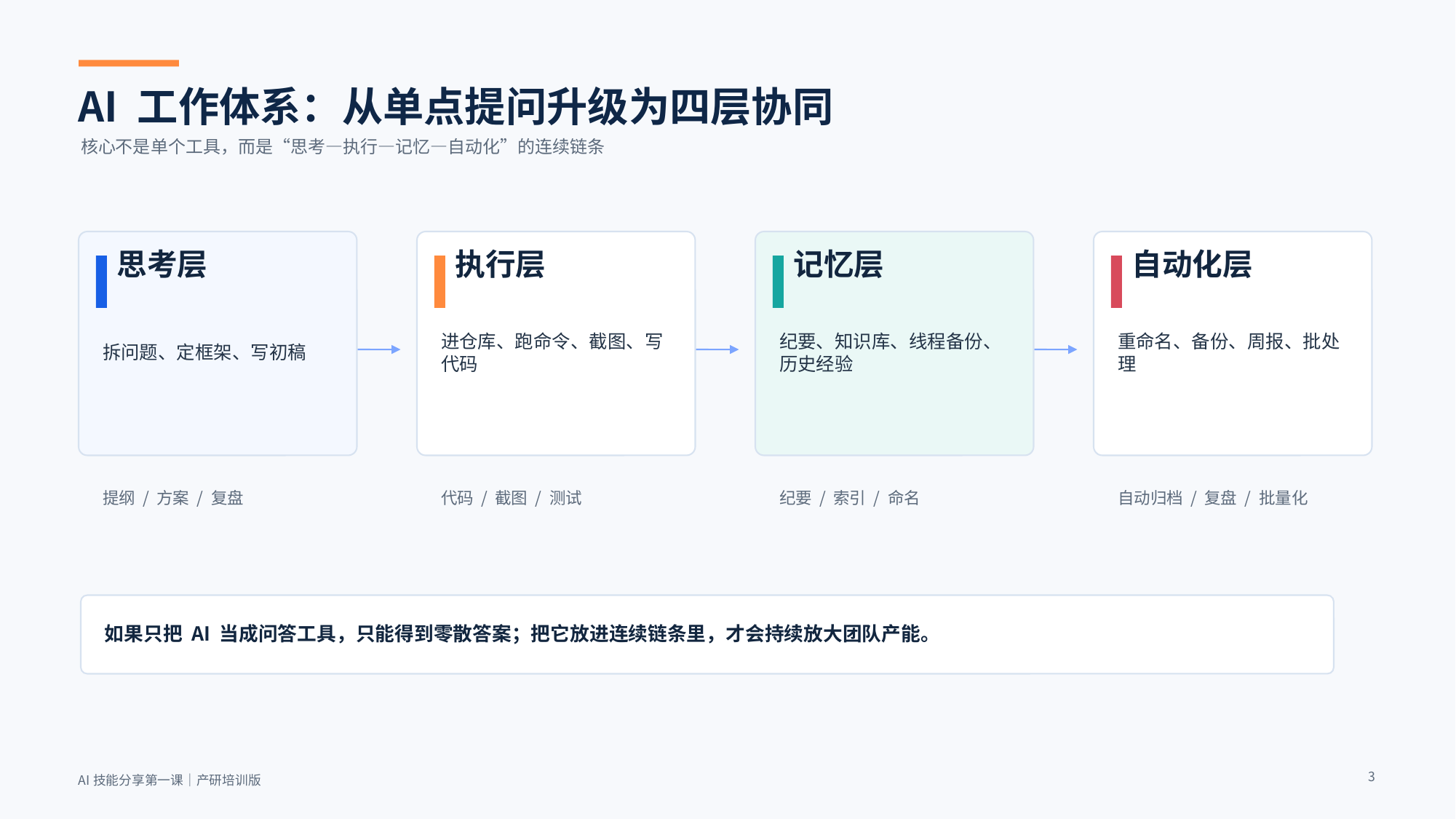

AI 工作体系：从单点提问升级为四层协同
核心不是单个工具，而是“思考—执行—记忆—自动化”的连续链条

思考层
执行层
记忆层
自动化层

拆问题、定框架、写初稿
进仓库、跑命令、截图、写代码
纪要、知识库、线程备份、历史经验
重命名、备份、周报、批处理

提纲 / 方案 / 复盘
代码 / 截图 / 测试
纪要 / 索引 / 命名
自动归档 / 复盘 / 批量化

如果只把 AI 当成问答工具，只能得到零散答案；把它放进连续链条里，才会持续放大团队产能。
3
AI技能分享第一课｜产研培训版